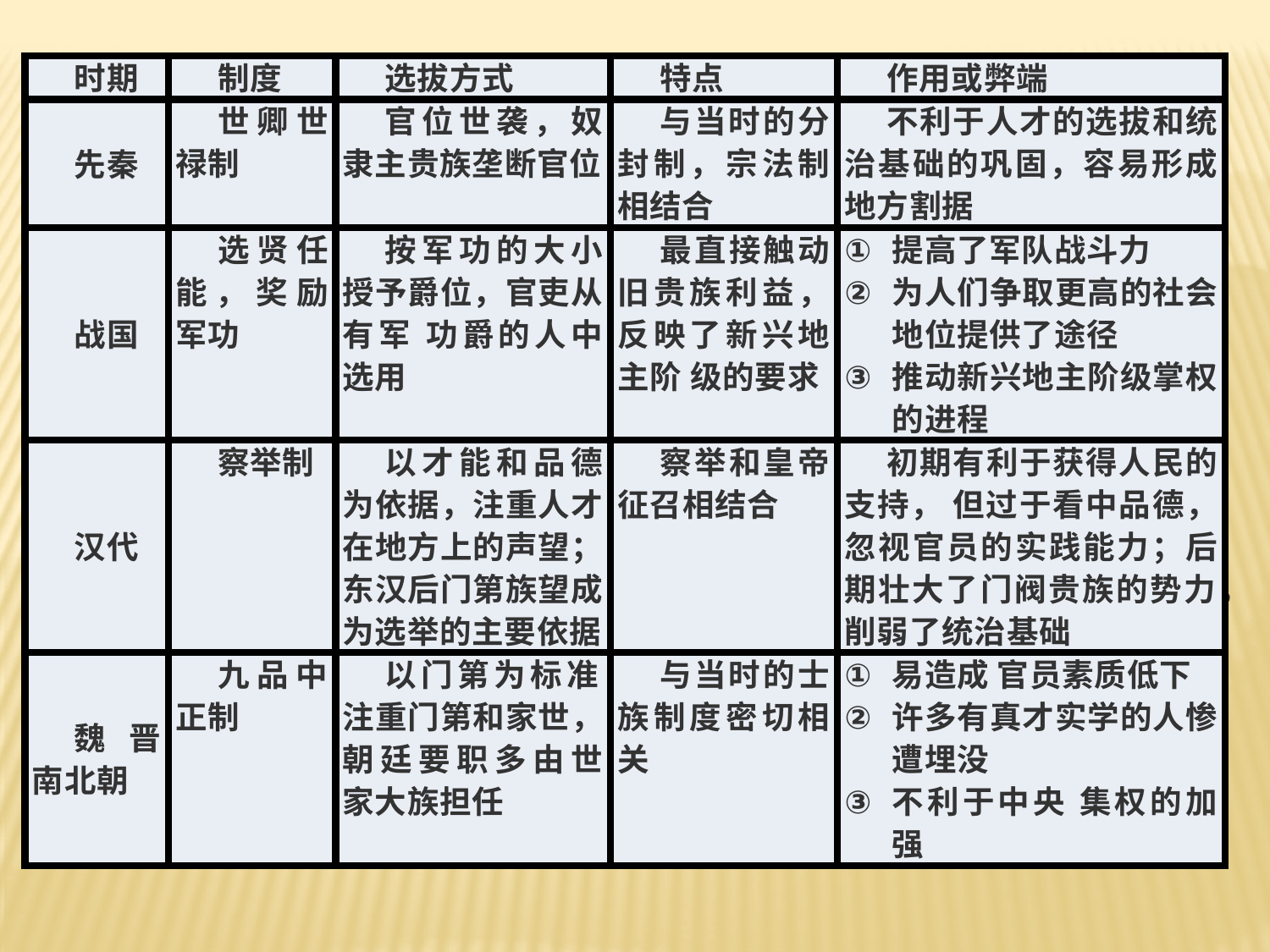

| 时期 | 制度 | 选拔方式 | 特点 | 作用或弊端 |
| --- | --- | --- | --- | --- |
| 先秦 | 世卿世禄制 | 官位世袭，奴隶主贵族垄断官位 | 与当时的分封制，宗法制相结合 | 不利于人才的选拔和统治基础的巩固，容易形成地方割据 |
| 战国 | 选贤任能，奖励军功 | 按军功的大小授予爵位，官吏从 有军 功爵的人中选用 | 最直接触动 旧贵族利益，反映了新兴地主阶 级的要求 | 提高了军队战斗力 为人们争取更高的社会地位提供了途径 推动新兴地主阶级掌权的进程 |
| 汉代 | 察举制 | 以才能和品德为依据，注重人才在地方上的声望；东汉后门第族望成为选举的主要依据 | 察举和皇帝征召相结合 | 初期有利于获得人民的支持， 但过于看中品德，忽视官员的实践能力；后期壮大了门阀贵族的势力，削弱了统治基础 |
| 魏晋南北朝 | 九品中正制 | 以门第为标准，注重门第和家世，朝廷要职多由世 家大族担任 | 与当时的士族制度密切相关 | 易造成 官员素质低下 许多有真才实学的人惨遭埋没 不利于中央 集权的加强 |